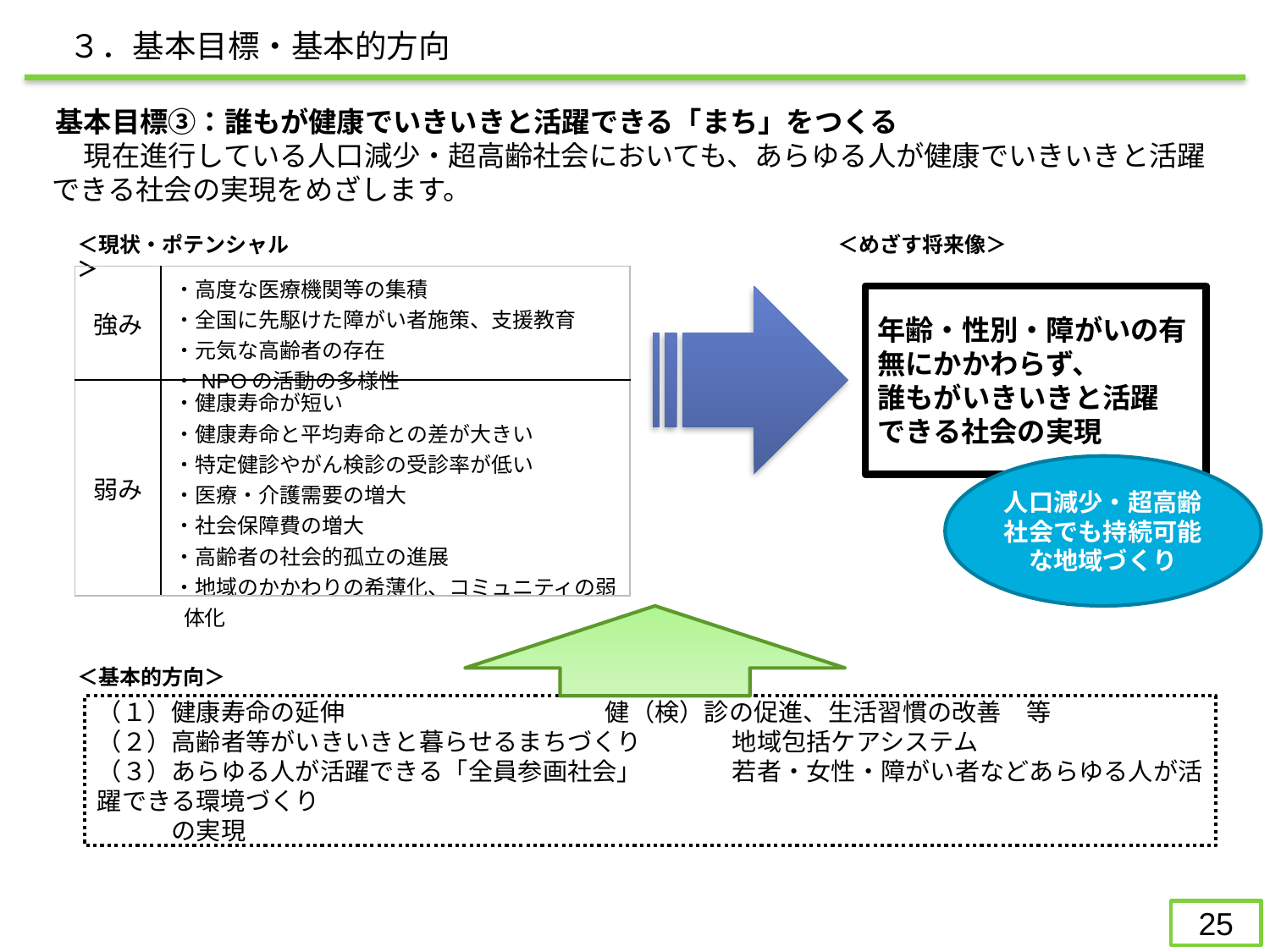

３．基本目標・基本的方向
　基本目標③：誰もが健康でいきいきと活躍できる「まち」をつくる
　　現在進行している人口減少・超高齢社会においても、あらゆる人が健康でいきいきと活躍できる社会の実現をめざします。
＜現状・ポテンシャル＞
＜めざす将来像＞
| 強み | ・高度な医療機関等の集積 ・全国に先駆けた障がい者施策、支援教育 ・元気な高齢者の存在 ・NPOの活動の多様性 |
| --- | --- |
| 弱み | ・健康寿命が短い ・健康寿命と平均寿命との差が大きい ・特定健診やがん検診の受診率が低い ・医療・介護需要の増大 ・社会保障費の増大 ・高齢者の社会的孤立の進展 ・地域のかかわりの希薄化、コミュニティの弱体化 |

年齢・性別・障がいの有無にかかわらず、
誰もがいきいきと活躍
できる社会の実現
人口減少・超高齢社会でも持続可能な地域づくり

＜基本的方向＞
（１）健康寿命の延伸			健（検）診の促進、生活習慣の改善　等
（２）高齢者等がいきいきと暮らせるまちづくり	地域包括ケアシステム
（３）あらゆる人が活躍できる「全員参画社会」 	若者・女性・障がい者などあらゆる人が活躍できる環境づくり
　　　の実現
25